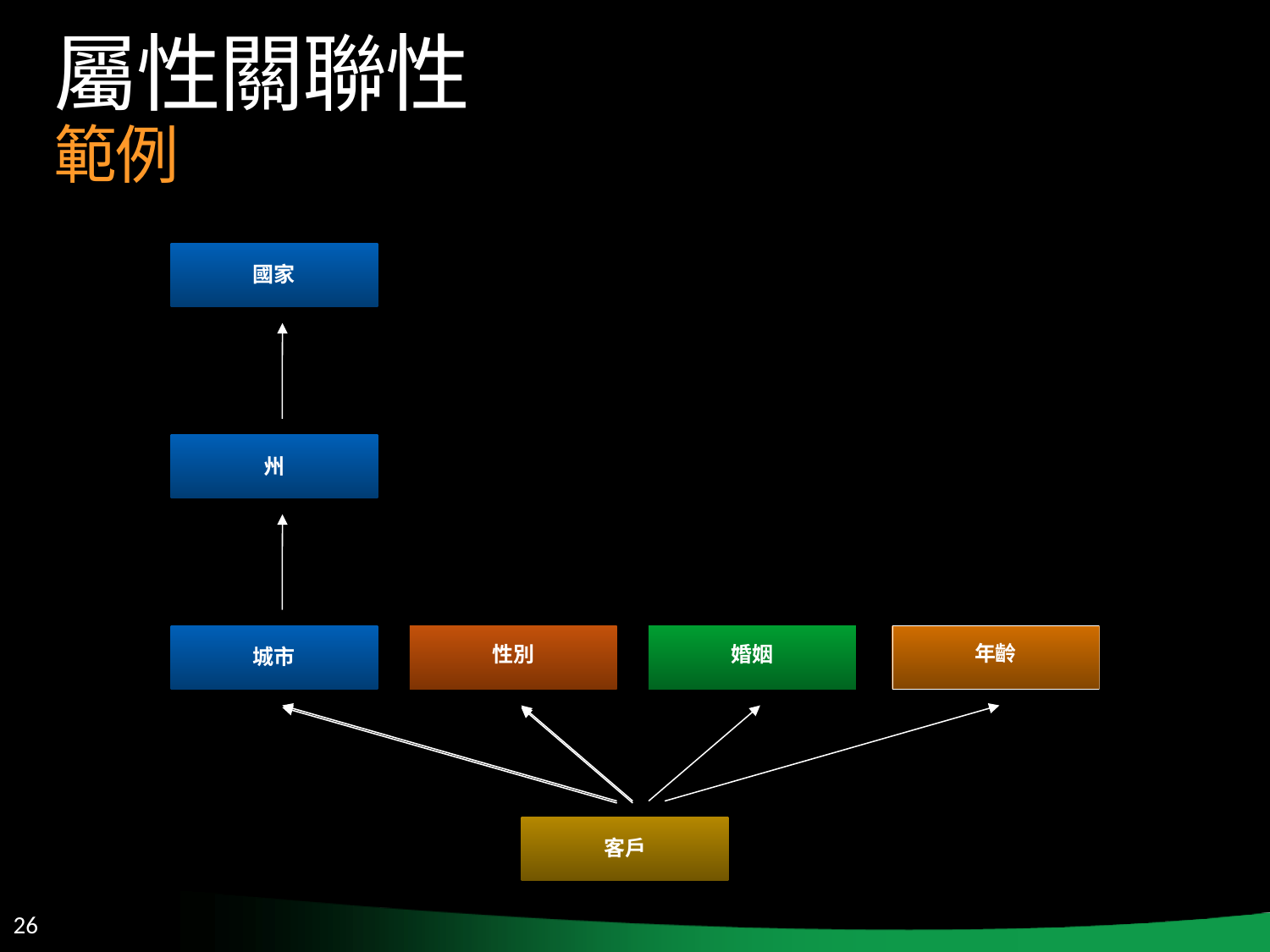

# 屬性關聯性 範例

國家

州

年齡
性別
婚姻
城市

客戶